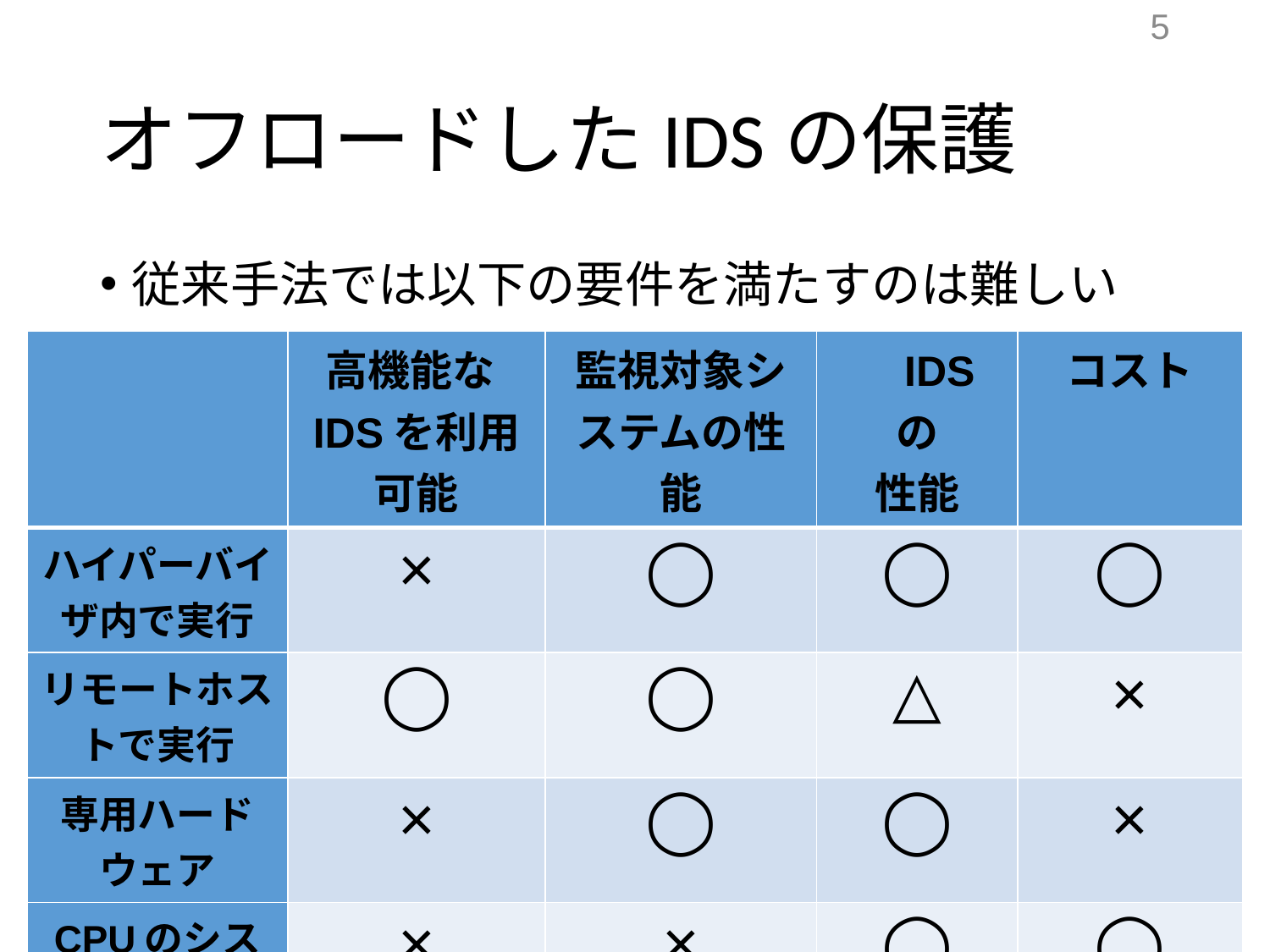

5
# オフロードしたIDSの保護
従来手法では以下の要件を満たすのは難しい

|  | 高機能なIDSを利用可能 | 監視対象システムの性能 | IDSの 性能 | コスト |
| --- | --- | --- | --- | --- |
| ハイパーバイザ内で実行 | × | ◯ | ◯ | ◯ |
| リモートホストで実行 | ◯ | ◯ | △ | × |
| 専用ハードウェア | × | ◯ | ◯ | × |
| CPUのシステム管理モード | × | × | ◯ | ◯ |